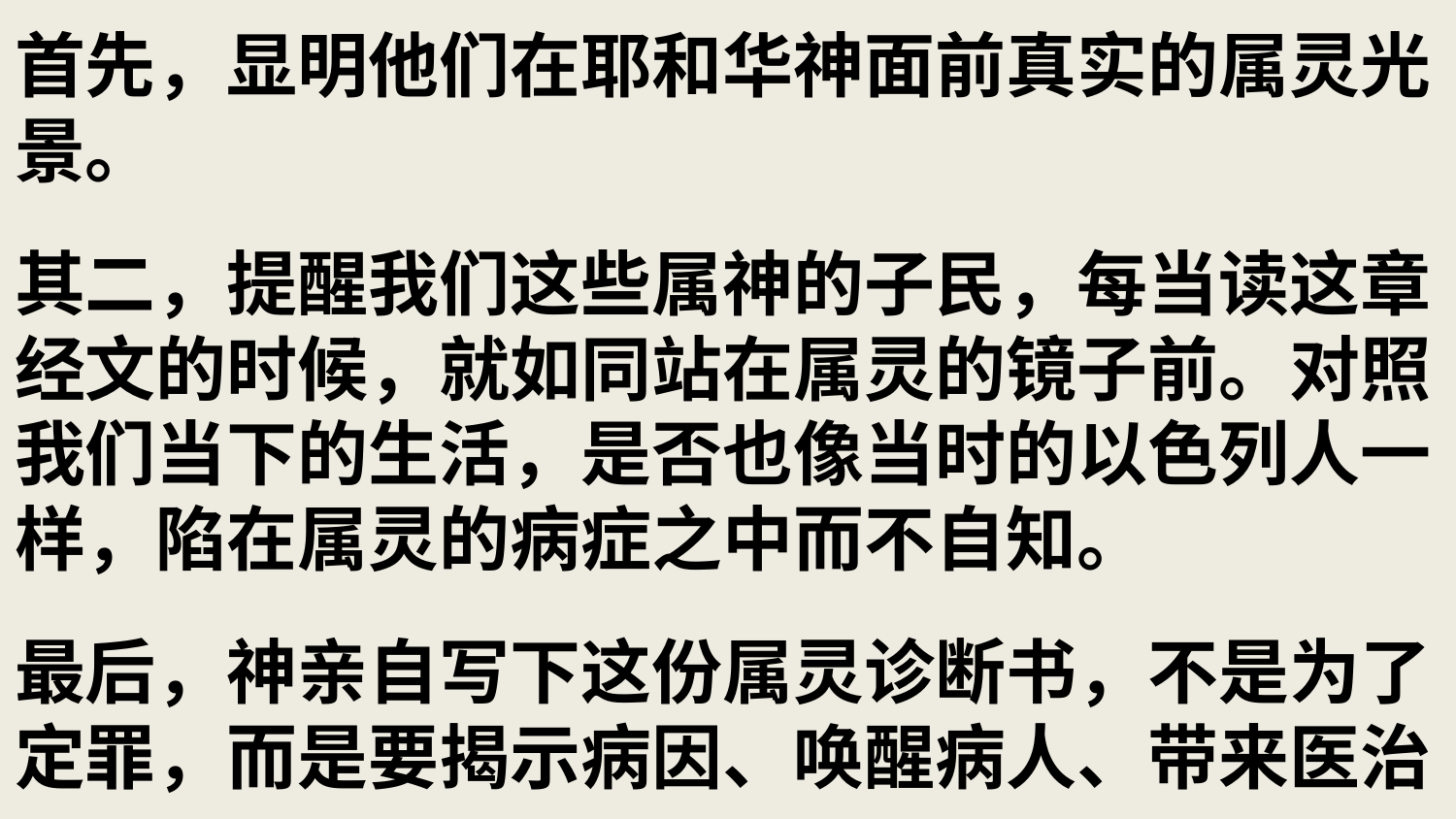

# 首先，显明他们在耶和华神面前真实的属灵光景。 其二，提醒我们这些属神的子民，每当读这章经文的时候，就如同站在属灵的镜子前。对照我们当下的生活，是否也像当时的以色列人一样，陷在属灵的病症之中而不自知。 最后，神亲自写下这份属灵诊断书，不是为了定罪，而是要揭示病因、唤醒病人、带来医治